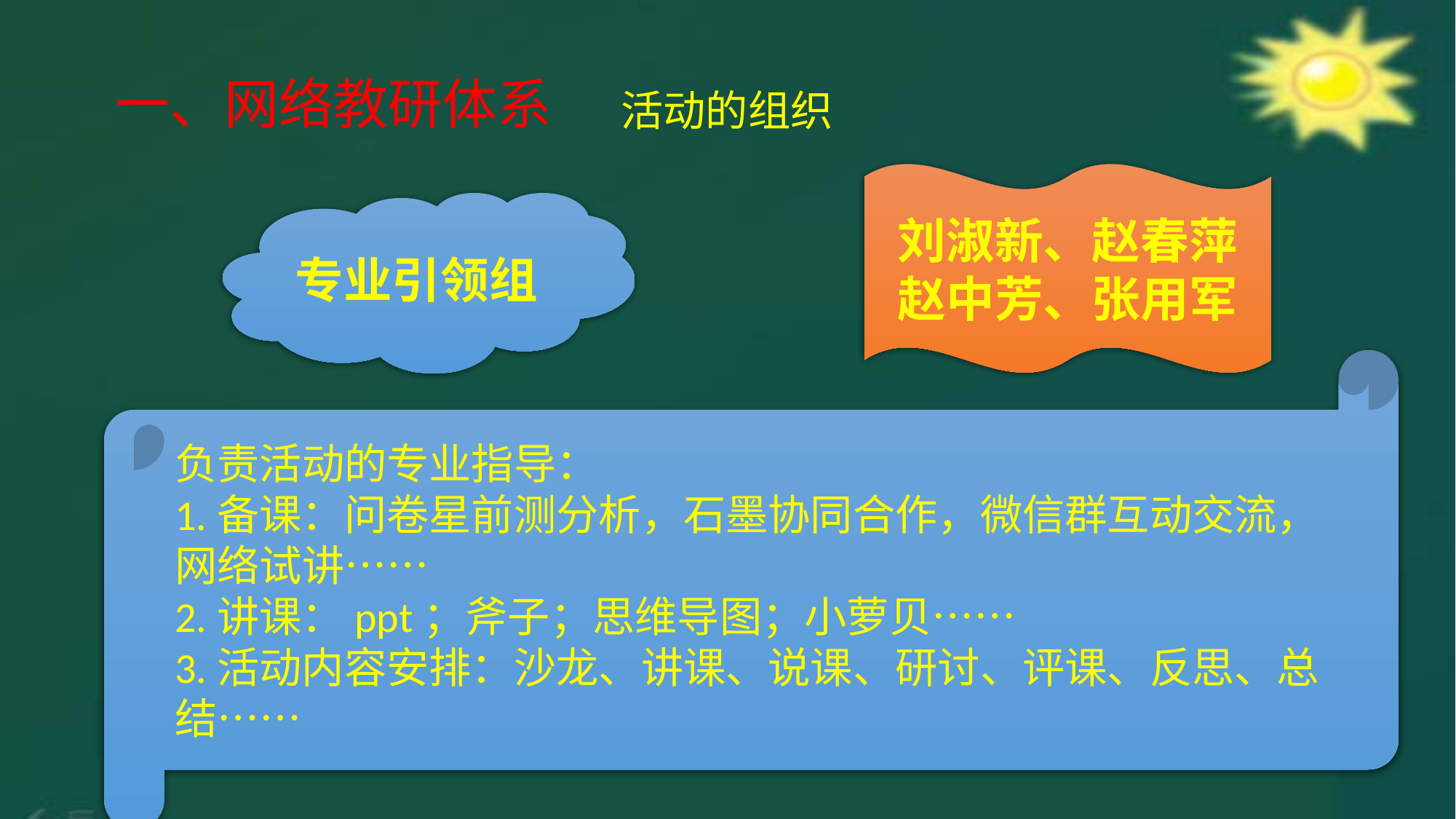

一、网络教研体系
活动的组织
刘淑新、赵春萍
赵中芳、张用军
专业引领组
负责活动的专业指导：
1.备课：问卷星前测分析，石墨协同合作，微信群互动交流，网络试讲……
2.讲课：ppt；斧子；思维导图；小萝贝……
3.活动内容安排：沙龙、讲课、说课、研讨、评课、反思、总结……